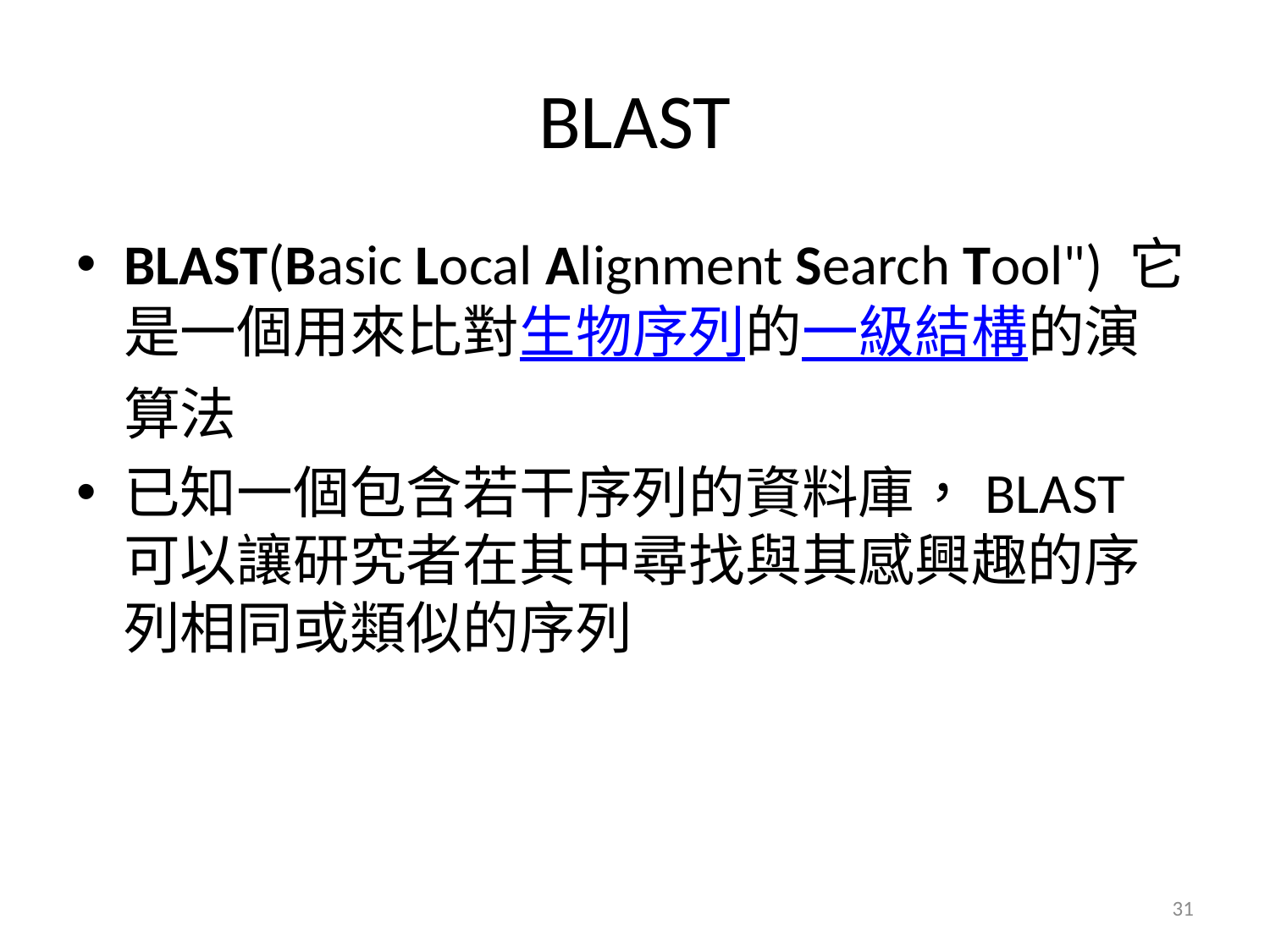

# BLAST
BLAST(Basic Local Alignment Search Tool") 它是一個用來比對生物序列的一級結構的演算法
已知一個包含若干序列的資料庫，BLAST可以讓研究者在其中尋找與其感興趣的序列相同或類似的序列

31